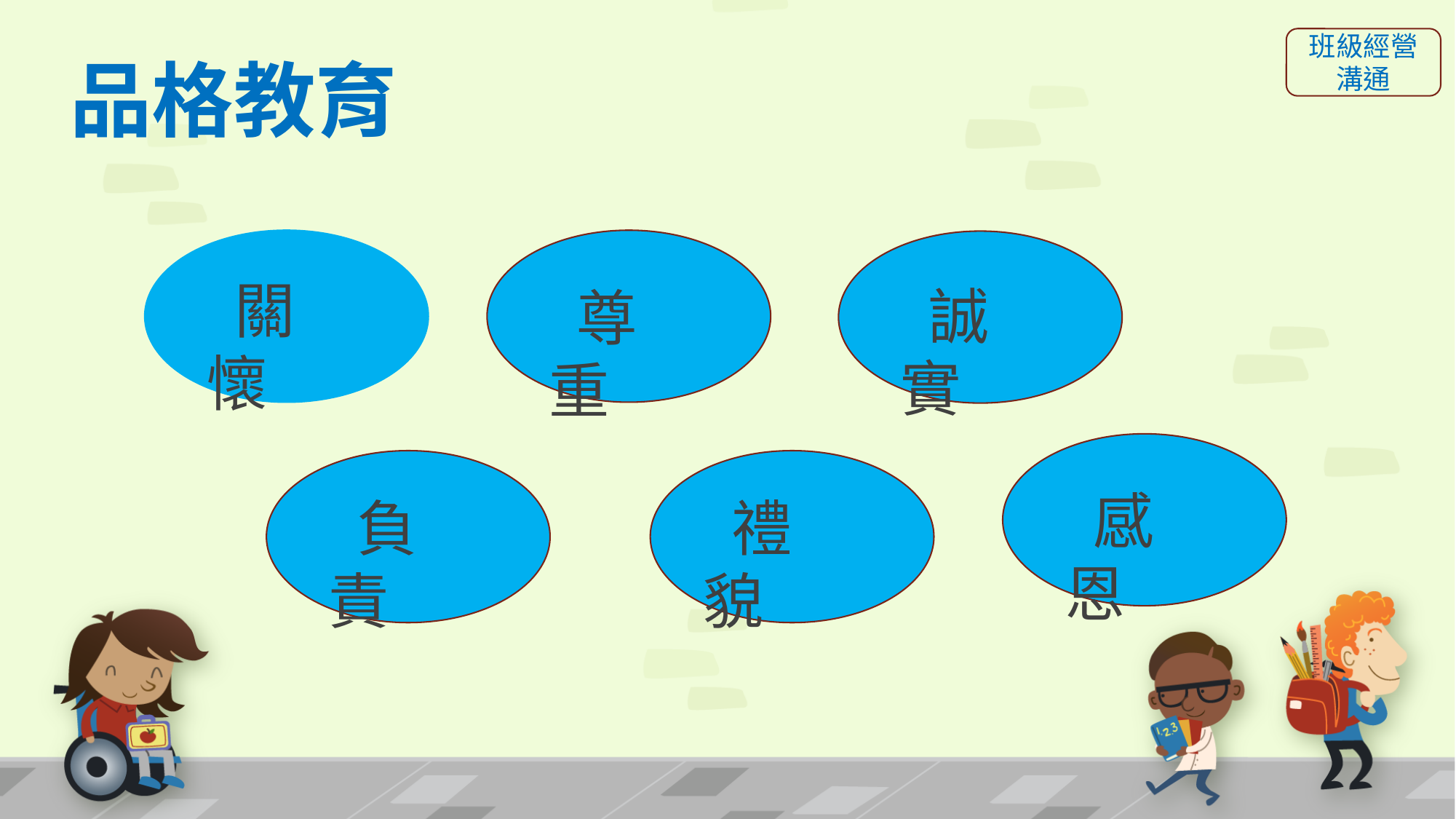

# 品格教育
班級經營溝通

 關 懷
 誠 實
 尊 重

 感 恩
 負 責
 禮 貌